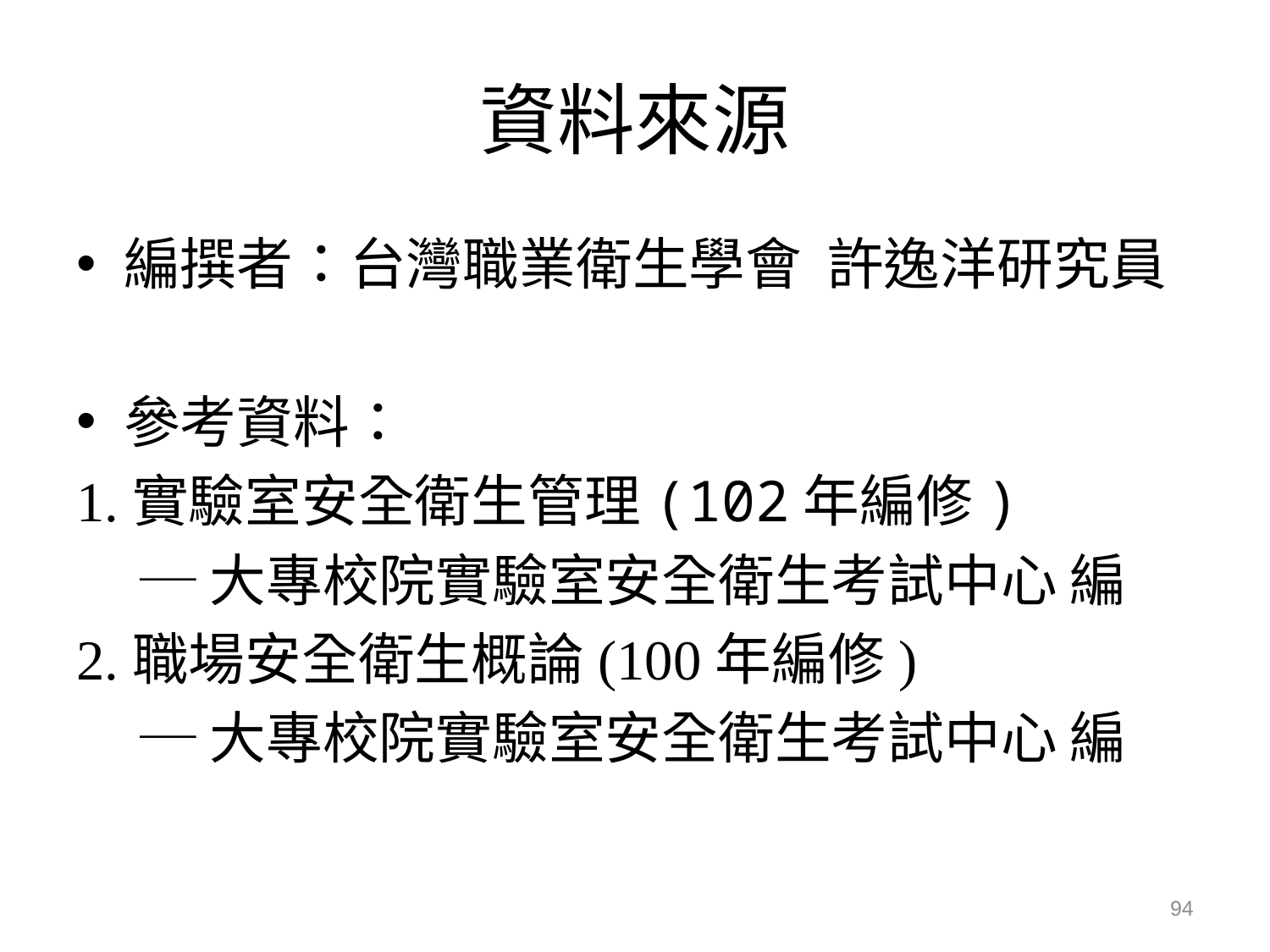

# 資料來源
編撰者：台灣職業衛生學會  許逸洋研究員

參考資料：
1.實驗室安全衛生管理(102年編修)
     ─大專校院實驗室安全衛生考試中心 編
2.職場安全衛生概論(100年編修)
     ─大專校院實驗室安全衛生考試中心 編

94